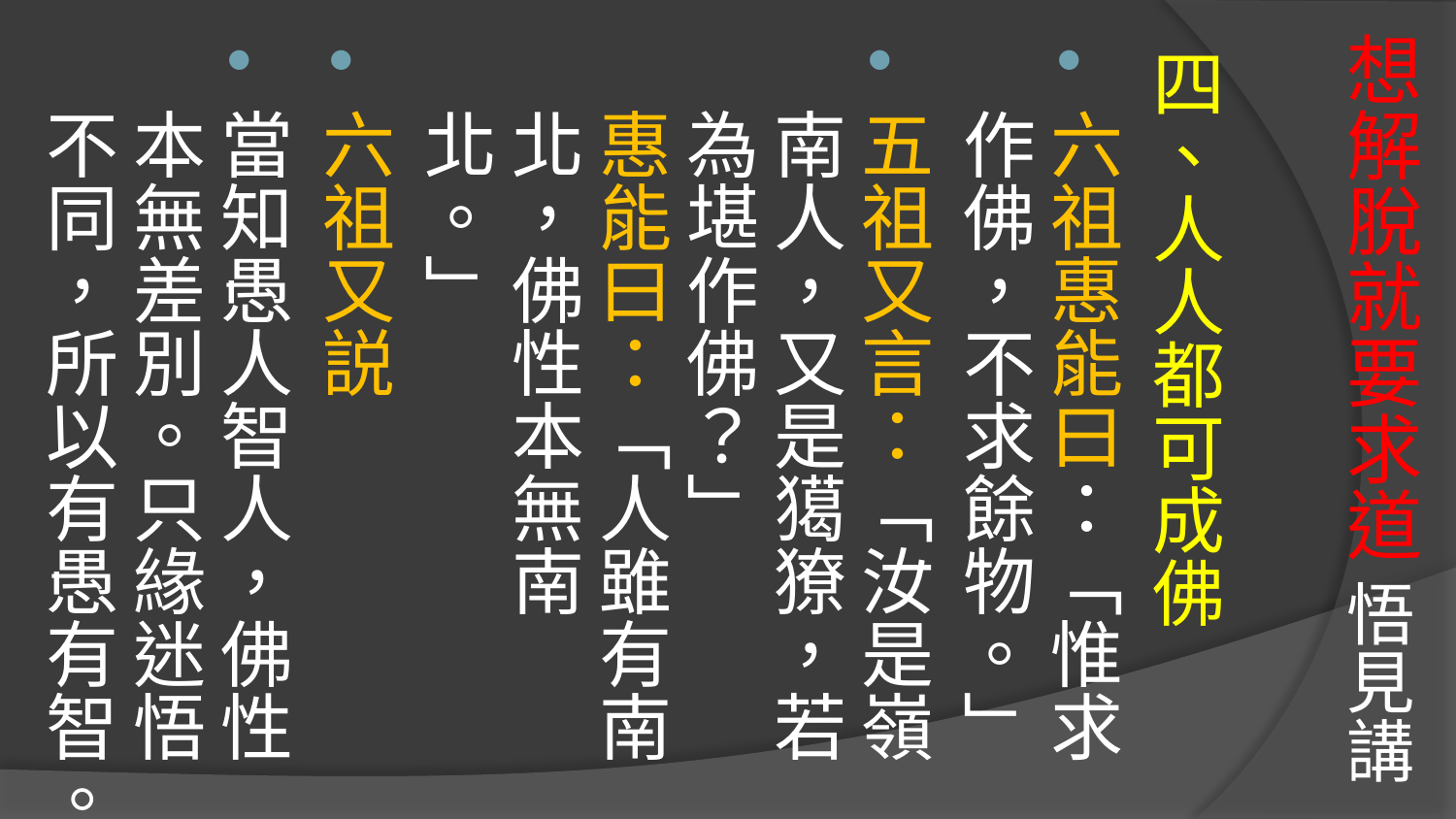

# 想解脫就要求道 悟見講
四、人人都可成佛
六祖惠能曰：「惟求作佛，不求餘物。」
五祖又言：「汝是嶺南人，又是獦獠，若為堪作佛？」            惠能曰：「人雖有南北，佛性本無南北。」
六祖又説
當知愚人智人，佛性本無差別。只緣迷悟不同，所以有愚有智。